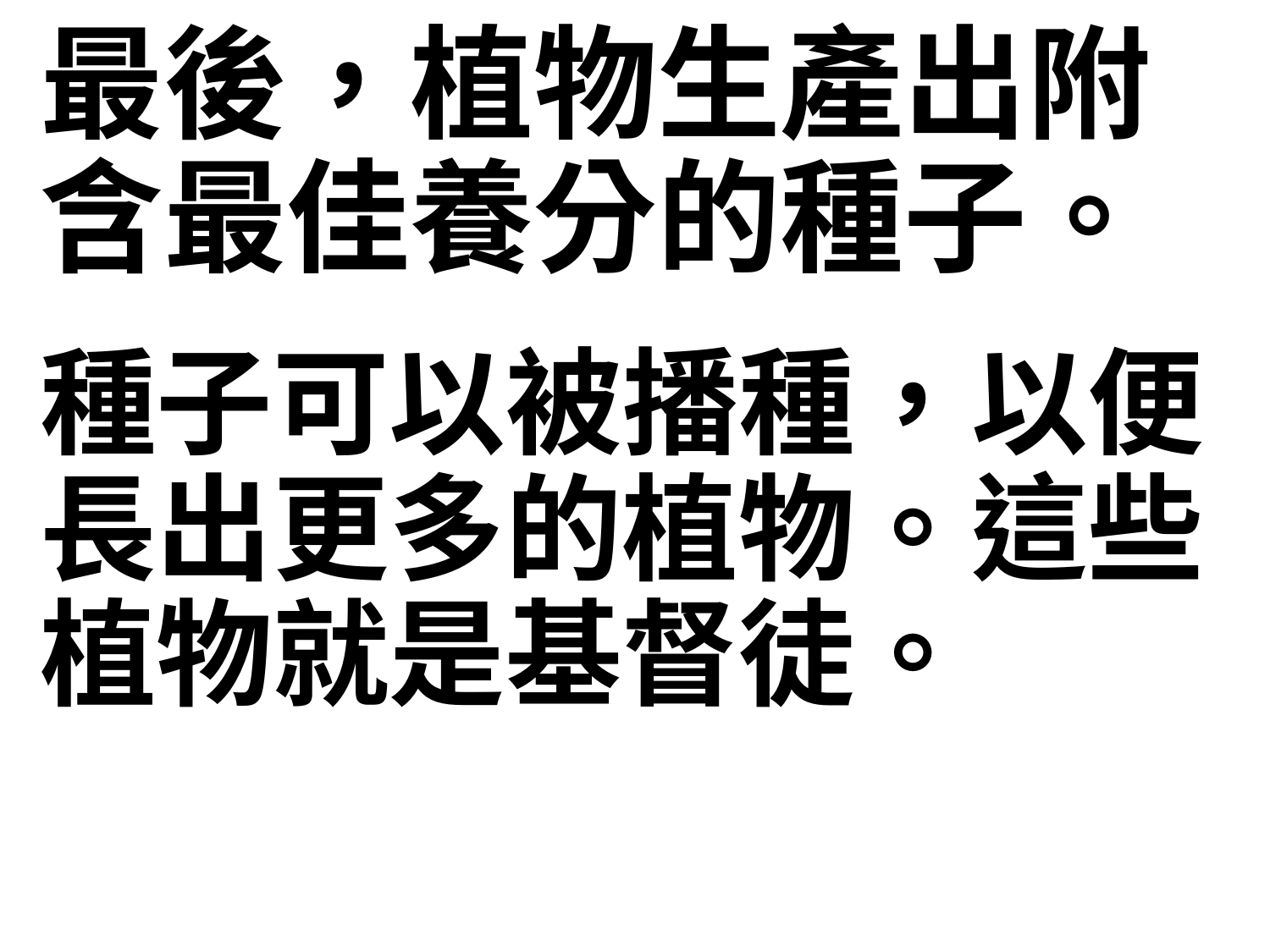

最後，植物生產出附含最佳養分的種子。

種子可以被播種，以便長出更多的植物。這些植物就是基督徒。